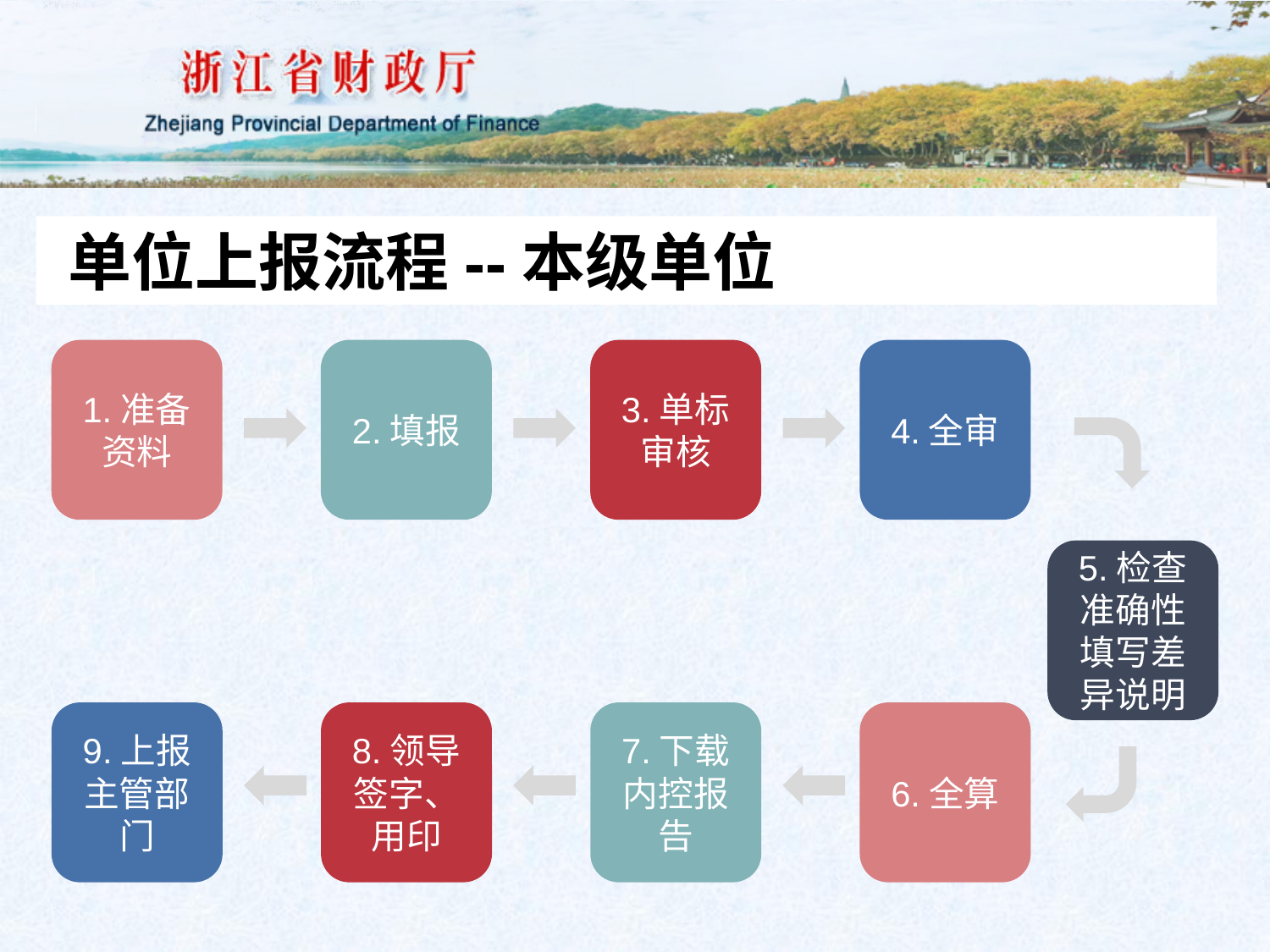

单位上报流程--本级单位
1.准备资料
2.填报
3.单标审核
4.全审

5.检查准确性
填写差异说明
9.上报主管部门
8.领导签字、用印
7.下载内控报告
6.全算